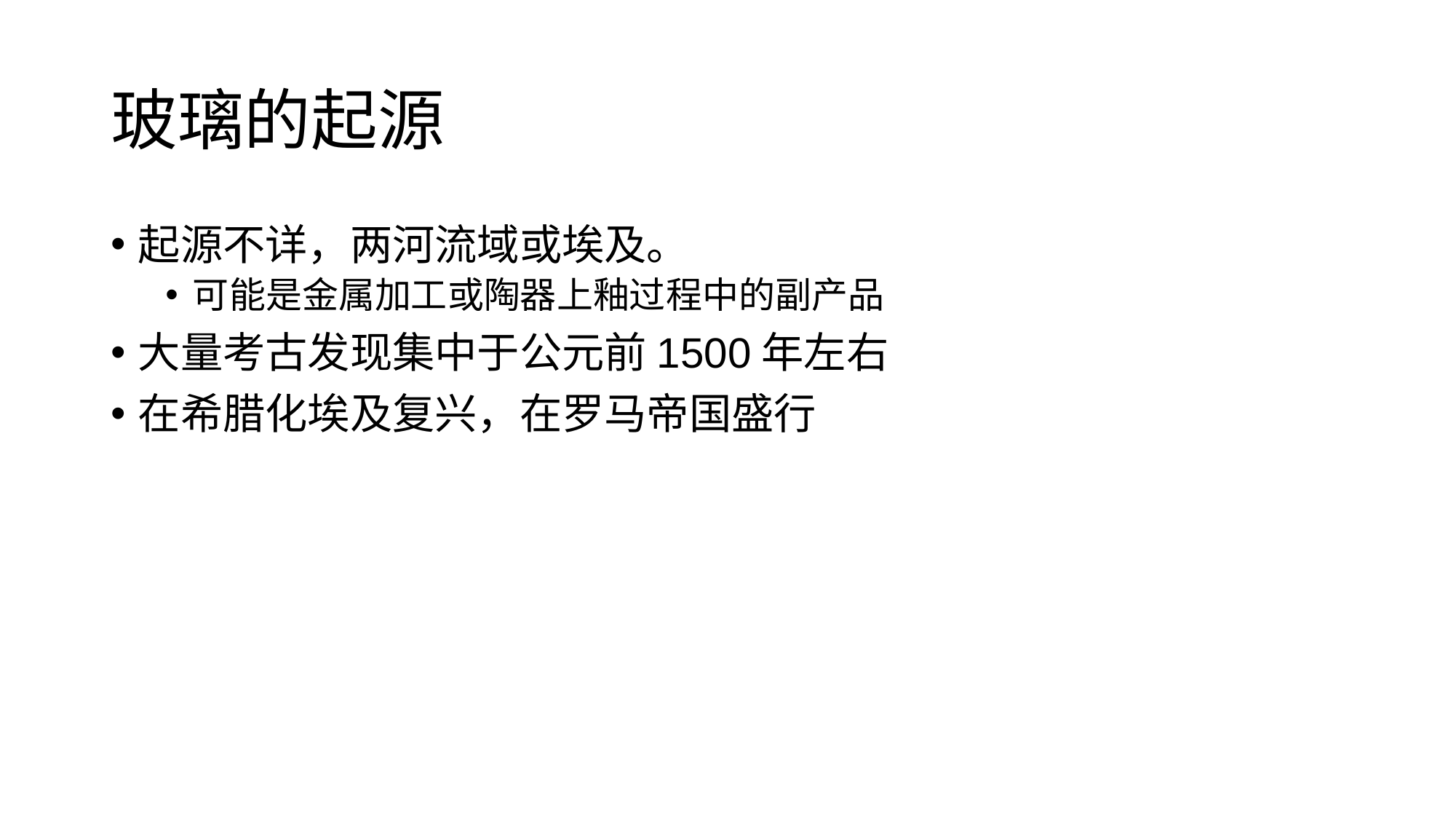

# 玻璃的起源
起源不详，两河流域或埃及。
可能是金属加工或陶器上釉过程中的副产品
大量考古发现集中于公元前1500年左右
在希腊化埃及复兴，在罗马帝国盛行